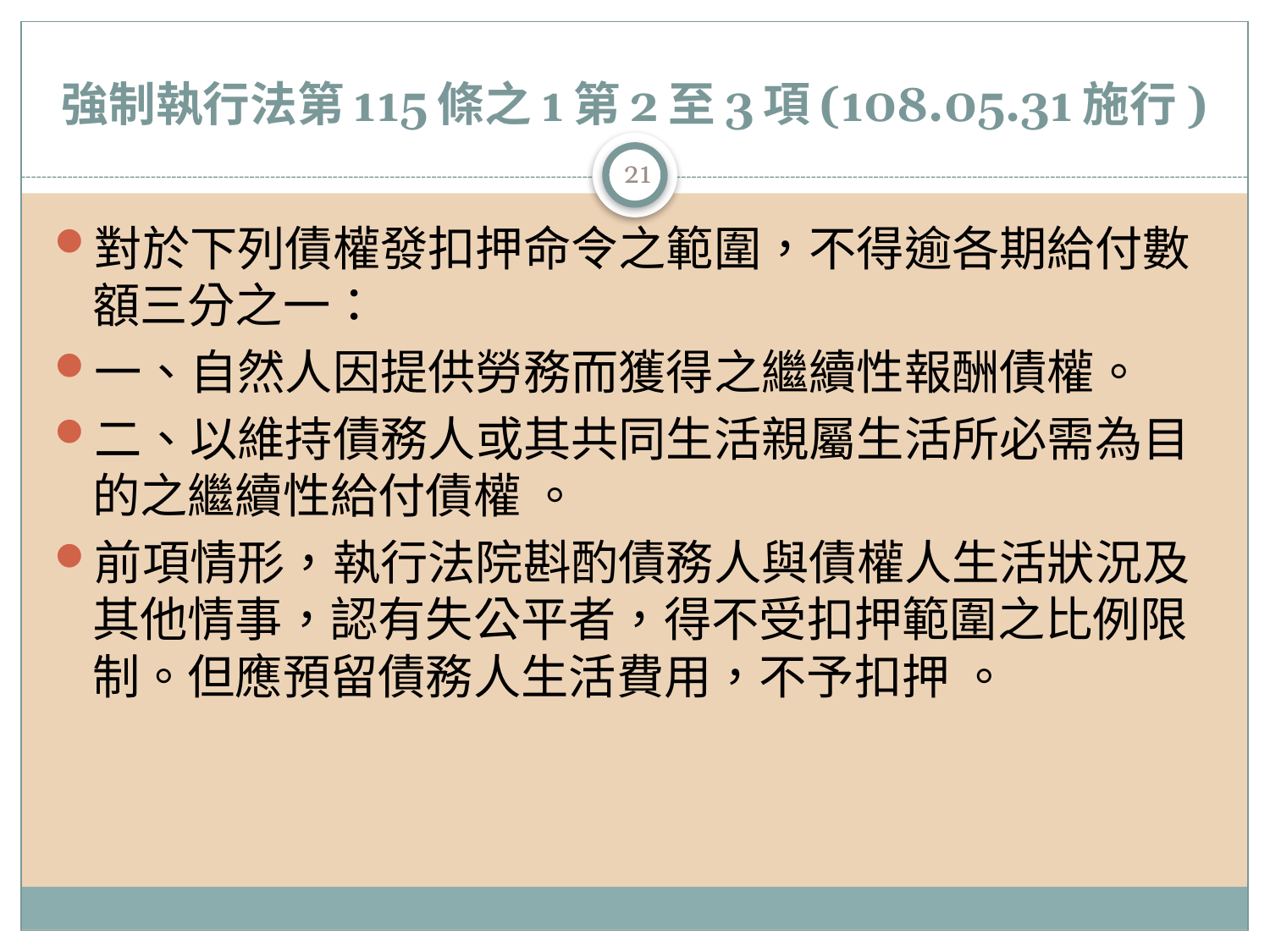

# 強制執行法第115條之1第2至3項(108.05.31施行)
21
對於下列債權發扣押命令之範圍，不得逾各期給付數額三分之一：
一、自然人因提供勞務而獲得之繼續性報酬債權。
二、以維持債務人或其共同生活親屬生活所必需為目的之繼續性給付債權 。
前項情形，執行法院斟酌債務人與債權人生活狀況及其他情事，認有失公平者，得不受扣押範圍之比例限制。但應預留債務人生活費用，不予扣押 。